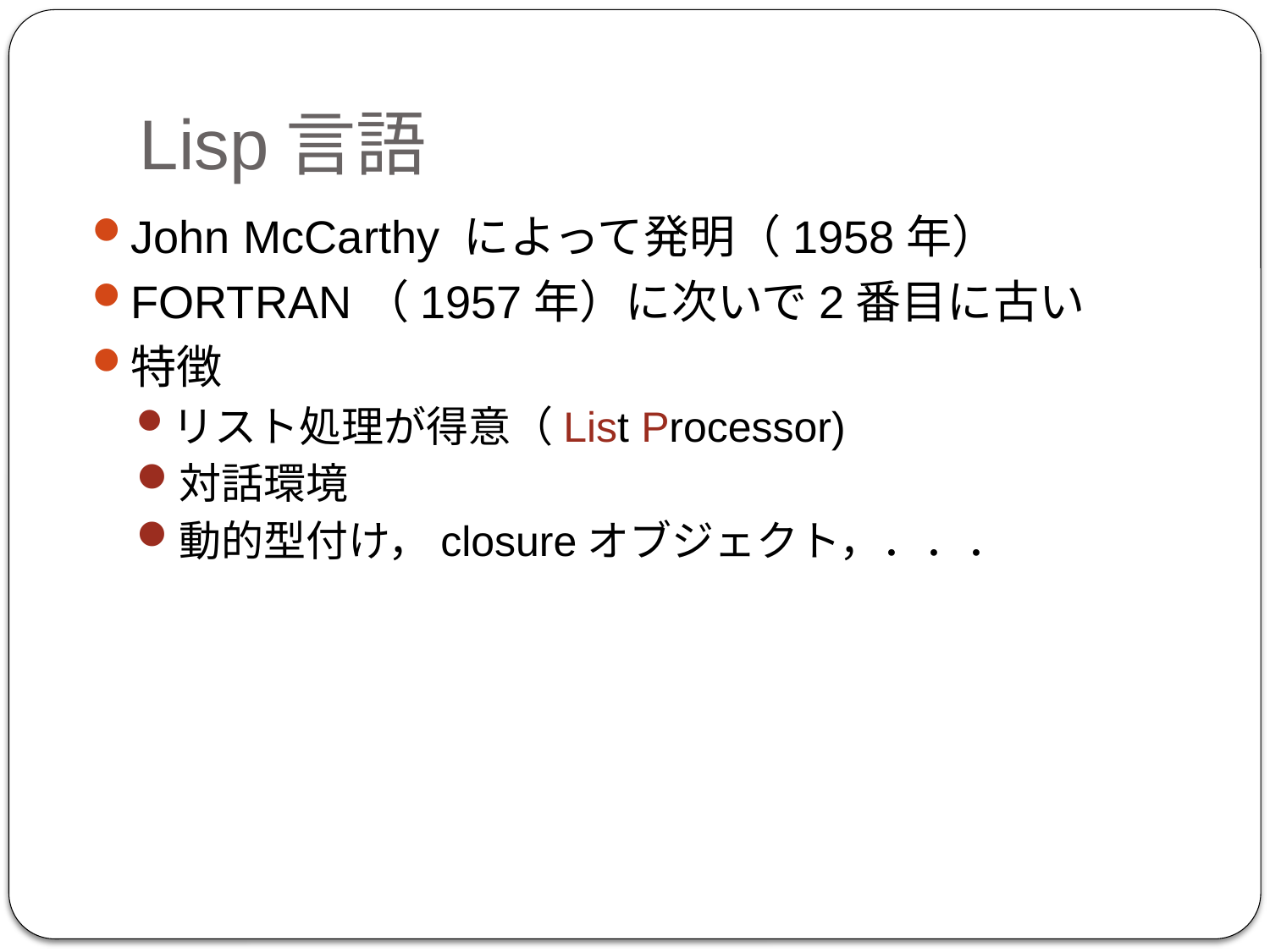

# Lisp言語
John McCarthy によって発明（1958年）
FORTRAN（1957年）に次いで2番目に古い
特徴
リスト処理が得意（List Processor)
対話環境
動的型付け，closureオブジェクト，．．．